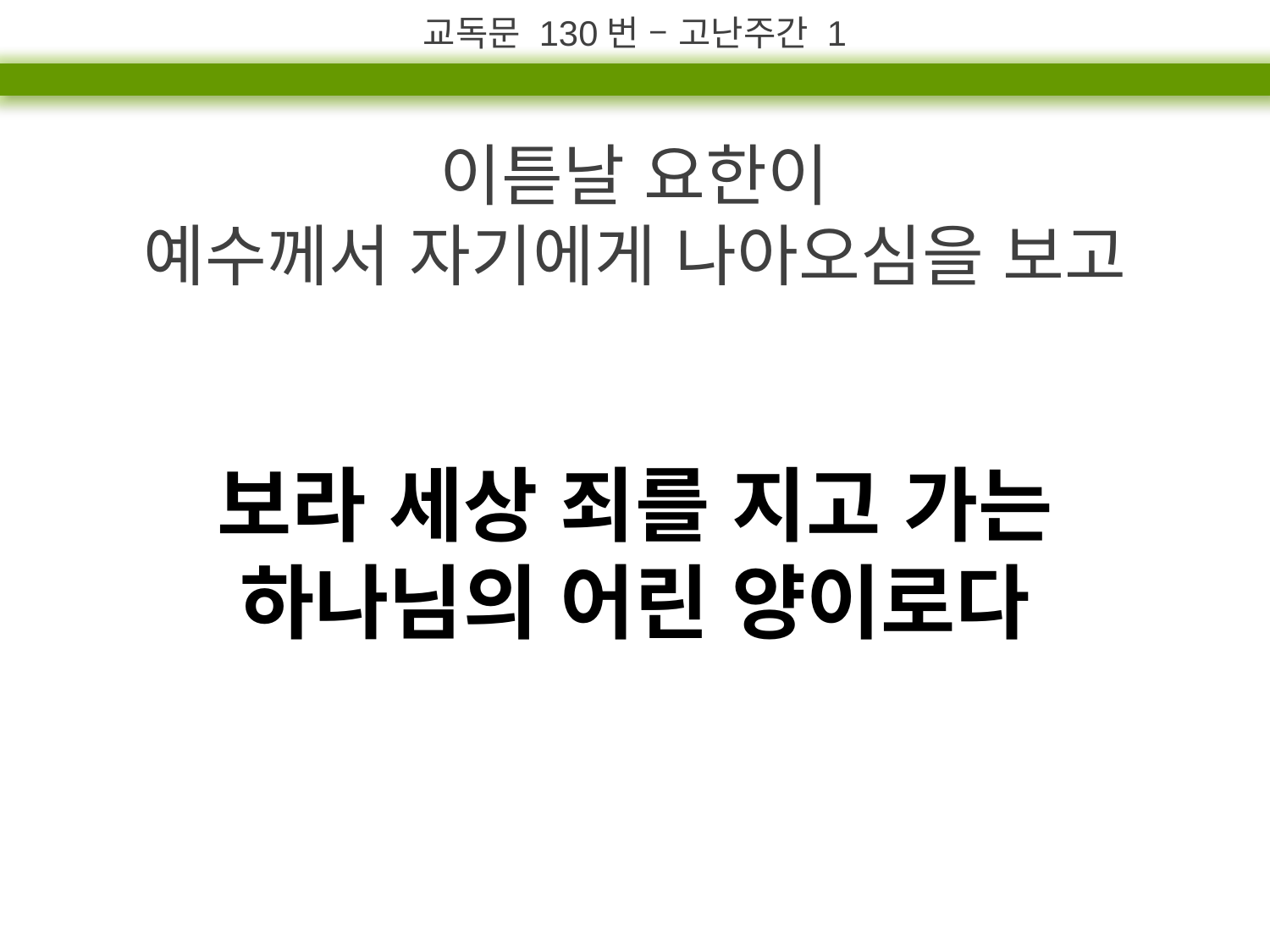

교독문 130번 – 고난주간 1

이튿날 요한이
예수께서 자기에게 나아오심을 보고
보라 세상 죄를 지고 가는
하나님의 어린 양이로다